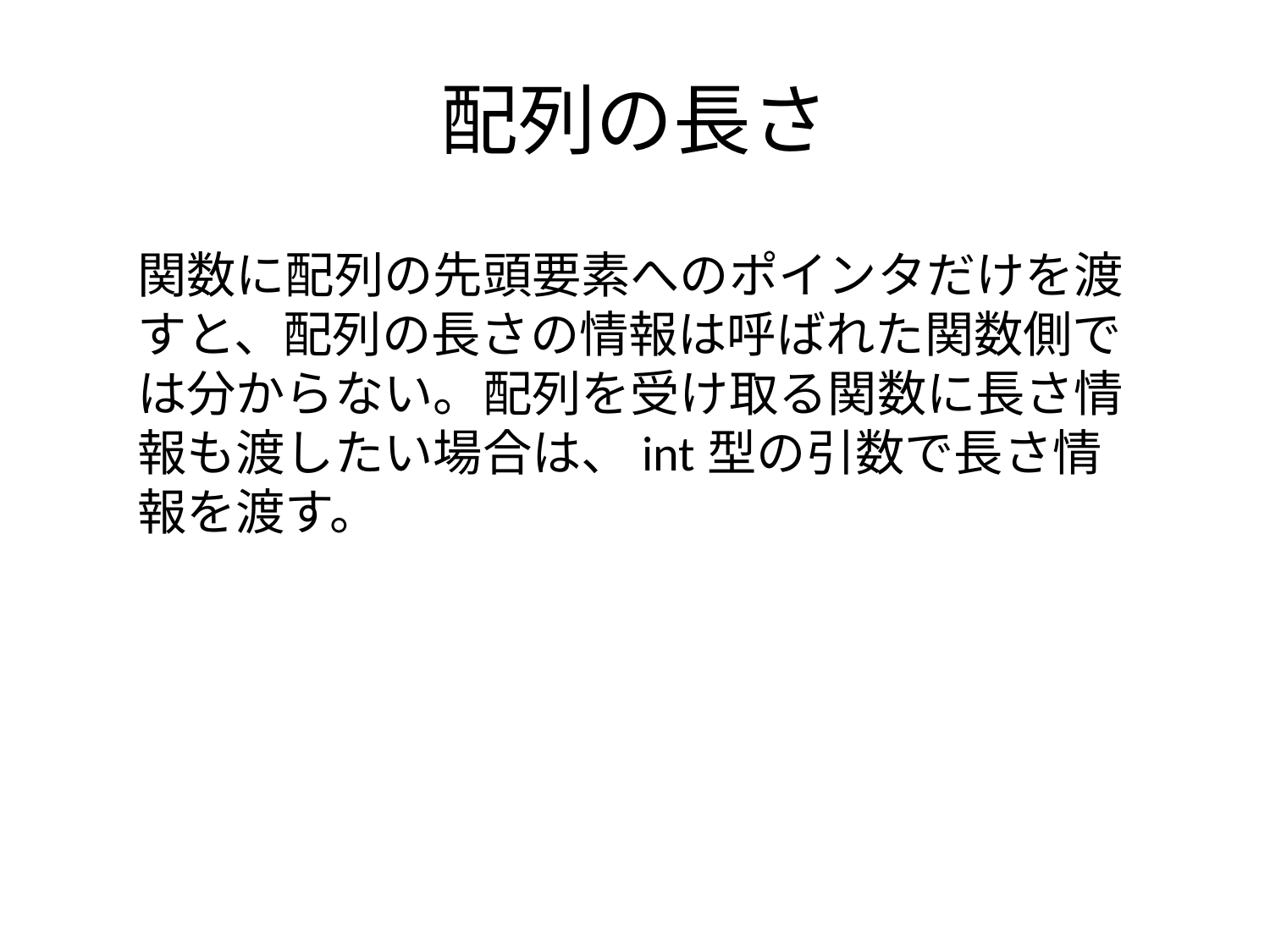

# 配列の長さ
関数に配列の先頭要素へのポインタだけを渡すと、配列の長さの情報は呼ばれた関数側では分からない。配列を受け取る関数に長さ情報も渡したい場合は、int型の引数で長さ情報を渡す。